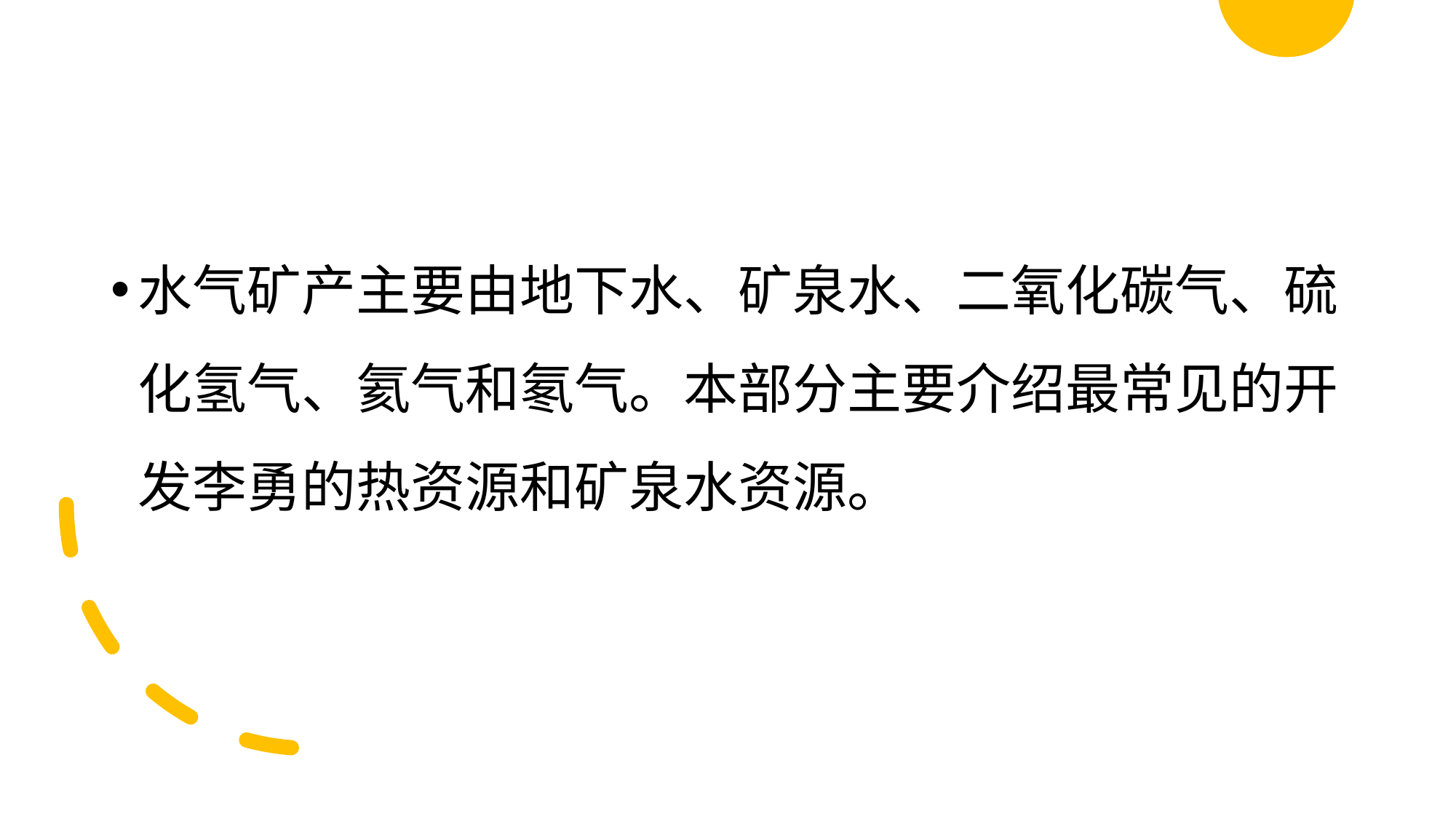

水气矿产主要由地下水、矿泉水、二氧化碳气、硫化氢气、氦气和氡气。本部分主要介绍最常见的开发李勇的热资源和矿泉水资源。